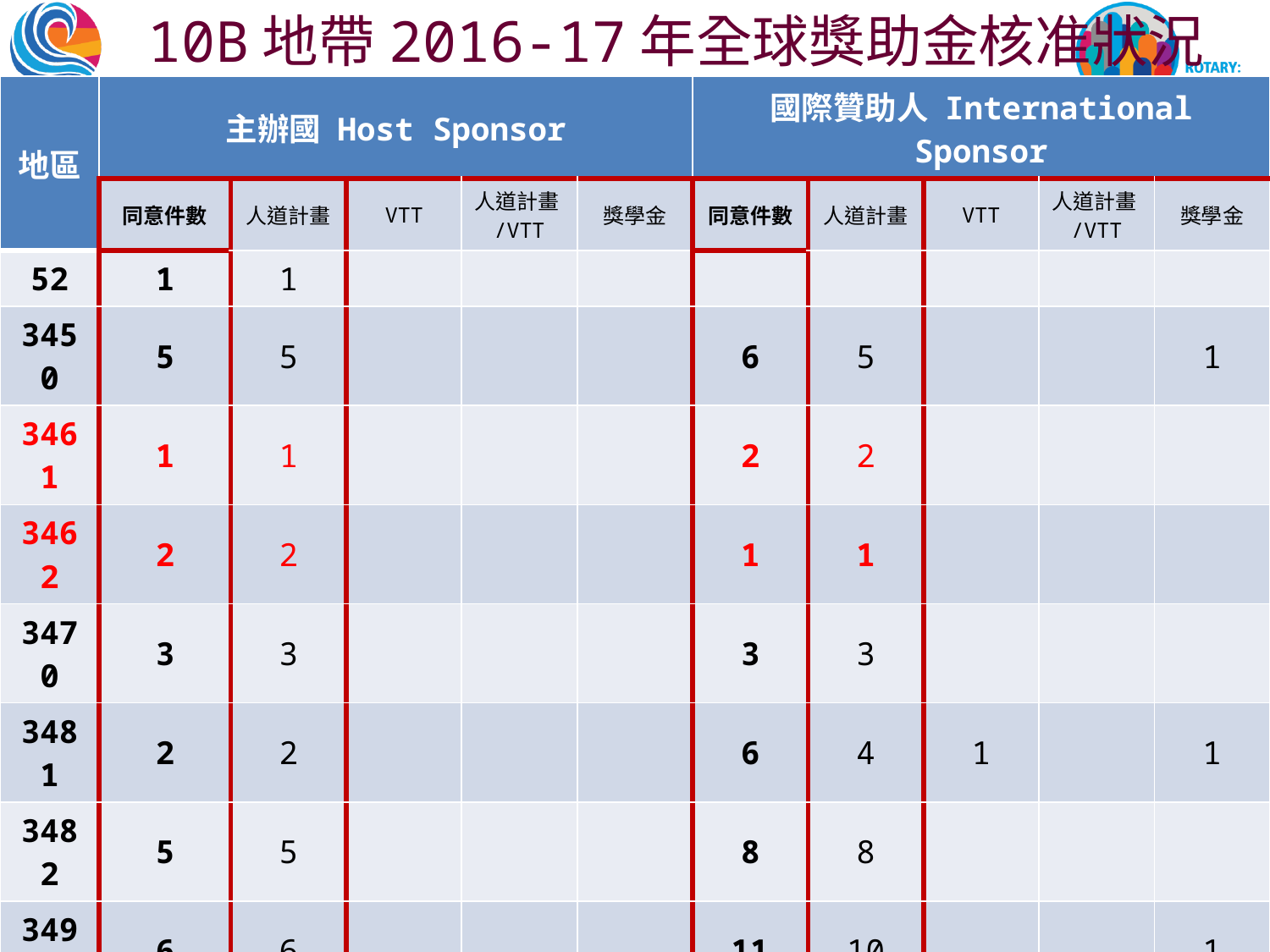

10B地帶2016-17年全球獎助金核准狀況
| 地區 | 主辦國 Host Sponsor |  |  |  |  | 國際贊助人 International Sponsor |  |  |  |  |
| --- | --- | --- | --- | --- | --- | --- | --- | --- | --- | --- |
|  | 同意件數 | 人道計畫 | VTT | 人道計畫/VTT | 獎學金 | 同意件數 | 人道計畫 | VTT | 人道計畫/VTT | 獎學金 |
| 52 | 1 | 1 |  |  |  |  |  |  |  |  |
| 3450 | 5 | 5 |  |  |  | 6 | 5 |  |  | 1 |
| 3461 | 1 | 1 |  |  |  | 2 | 2 |  |  |  |
| 3462 | 2 | 2 |  |  |  | 1 | 1 |  |  |  |
| 3470 | 3 | 3 |  |  |  | 3 | 3 |  |  |  |
| 3481 | 2 | 2 |  |  |  | 6 | 4 | 1 |  | 1 |
| 3482 | 5 | 5 |  |  |  | 8 | 8 |  |  |  |
| 3490 | 6 | 6 |  |  |  | 11 | 10 |  |  | 1 |
| 3501 | 7 | 7 |  |  |  | 9 | 9 |  |  |  |
| 3502 | 10 | 10 |  |  |  | 6 | 6 |  |  |  |
| 3510 | 8 | 7 | 1 |  |  | 7 | 5 |  |  | 2 |
| 3521 | 1 | 1 |  |  |  | 5 | 4 |  |  | 1 |
| 3522 | 1 | 1 |  |  |  | 4 | 4 |  |  |  |
| 3523 | 4 | 4 |  |  |  | 6 | 5 |  |  | 1 |
| 總計 | 56 | 55 | 1 |  |  | 74 | 66 | 1 |  | 7 |
#